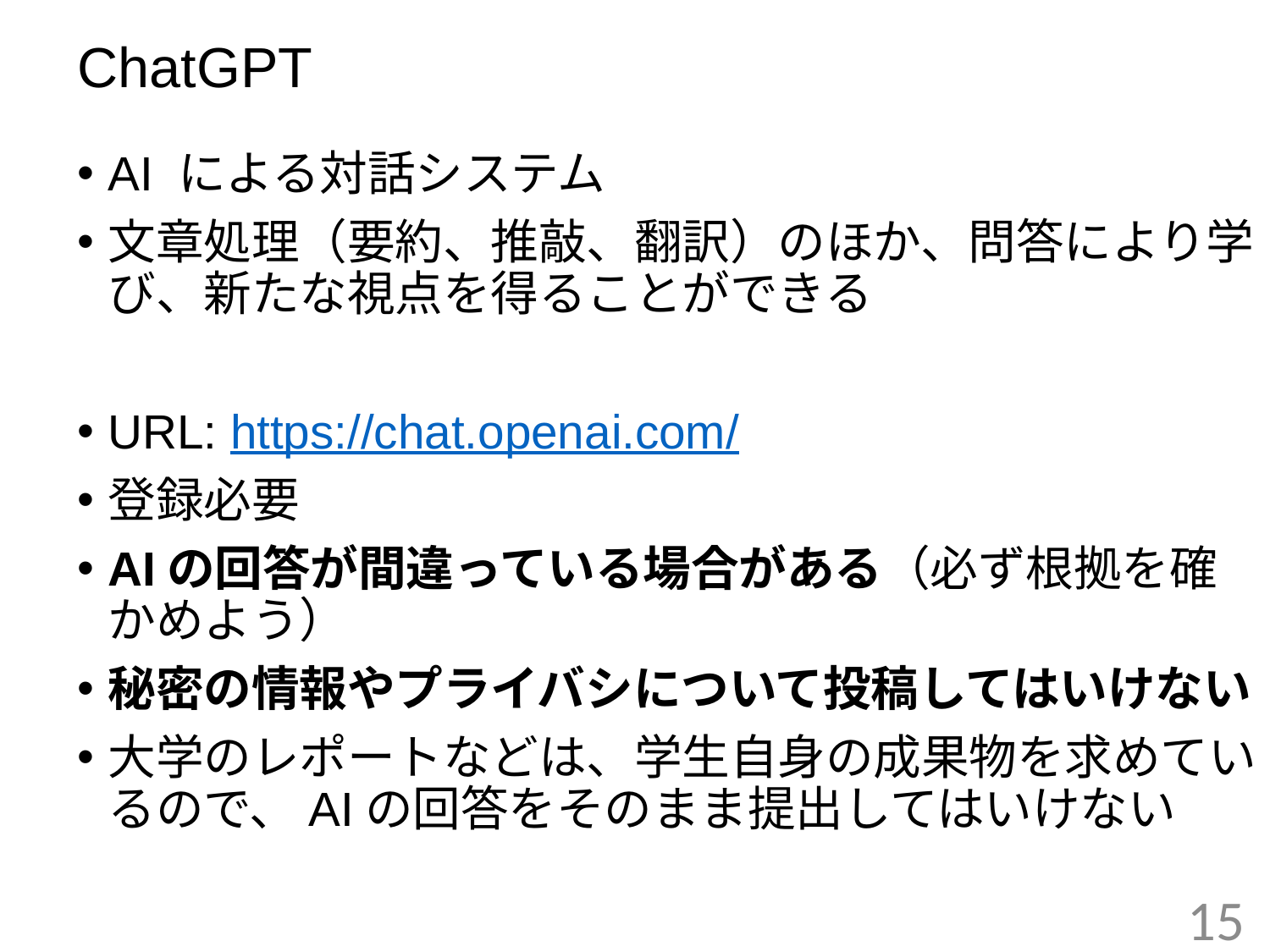

# ChatGPT
AI による対話システム
文章処理（要約、推敲、翻訳）のほか、問答により学び、新たな視点を得ることができる

URL: https://chat.openai.com/
登録必要
AIの回答が間違っている場合がある（必ず根拠を確かめよう）
秘密の情報やプライバシについて投稿してはいけない
大学のレポートなどは、学生自身の成果物を求めているので、AIの回答をそのまま提出してはいけない
15